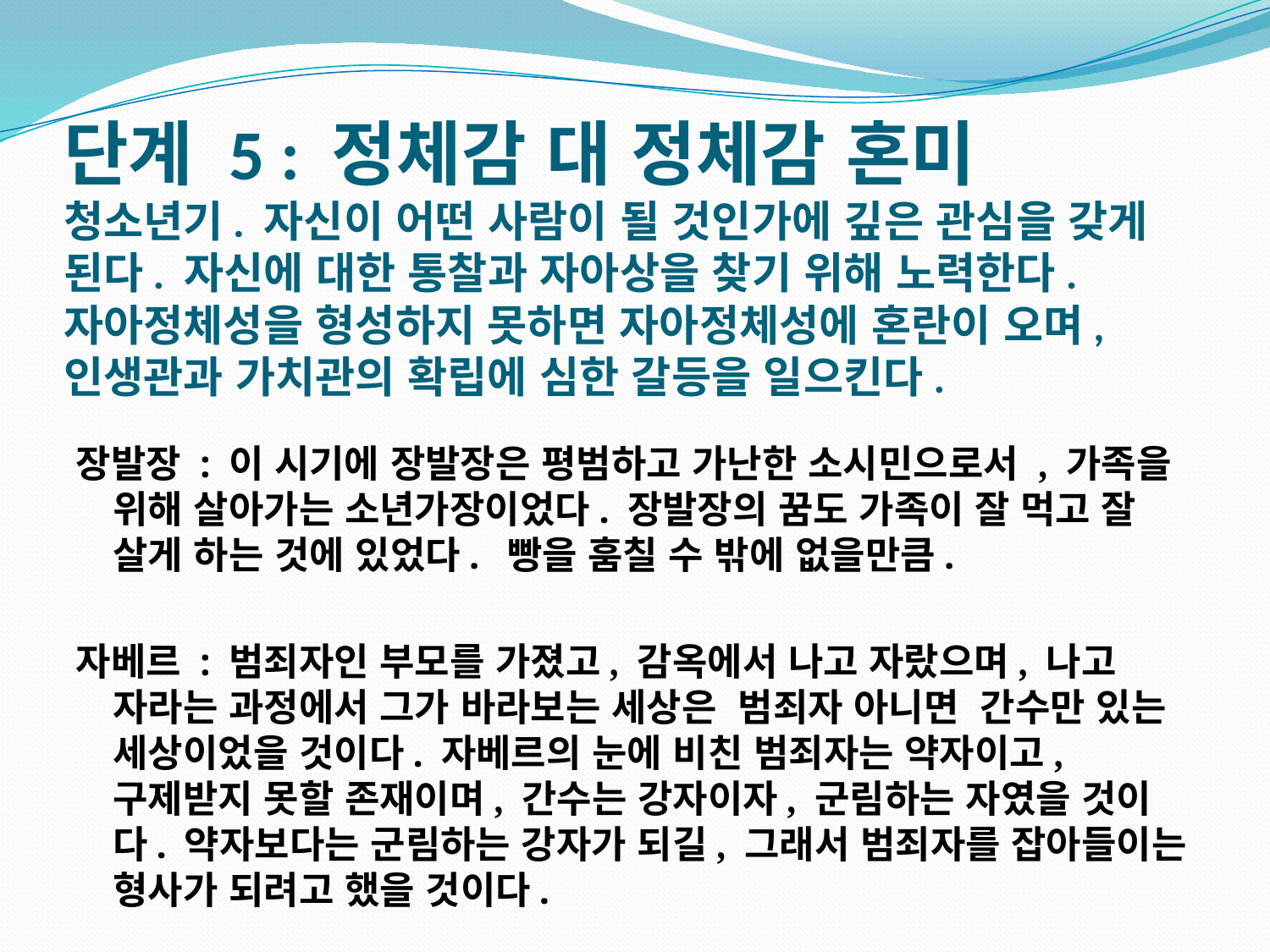

# 단계 5 : 정체감 대 정체감 혼미 청소년기. 자신이 어떤 사람이 될 것인가에 깊은 관심을 갖게 된다. 자신에 대한 통찰과 자아상을 찾기 위해 노력한다. 자아정체성을 형성하지 못하면 자아정체성에 혼란이 오며, 인생관과 가치관의 확립에 심한 갈등을 일으킨다.
장발장 : 이 시기에 장발장은 평범하고 가난한 소시민으로서 , 가족을 위해 살아가는 소년가장이었다. 장발장의 꿈도 가족이 잘 먹고 잘 살게 하는 것에 있었다.  빵을 훔칠 수 밖에 없을만큼.

자베르 : 범죄자인 부모를 가졌고, 감옥에서 나고 자랐으며, 나고 자라는 과정에서 그가 바라보는 세상은  범죄자 아니면  간수만 있는 세상이었을 것이다. 자베르의 눈에 비친 범죄자는 약자이고, 구제받지 못할 존재이며, 간수는 강자이자, 군림하는 자였을 것이다. 약자보다는 군림하는 강자가 되길, 그래서 범죄자를 잡아들이는 형사가 되려고 했을 것이다.